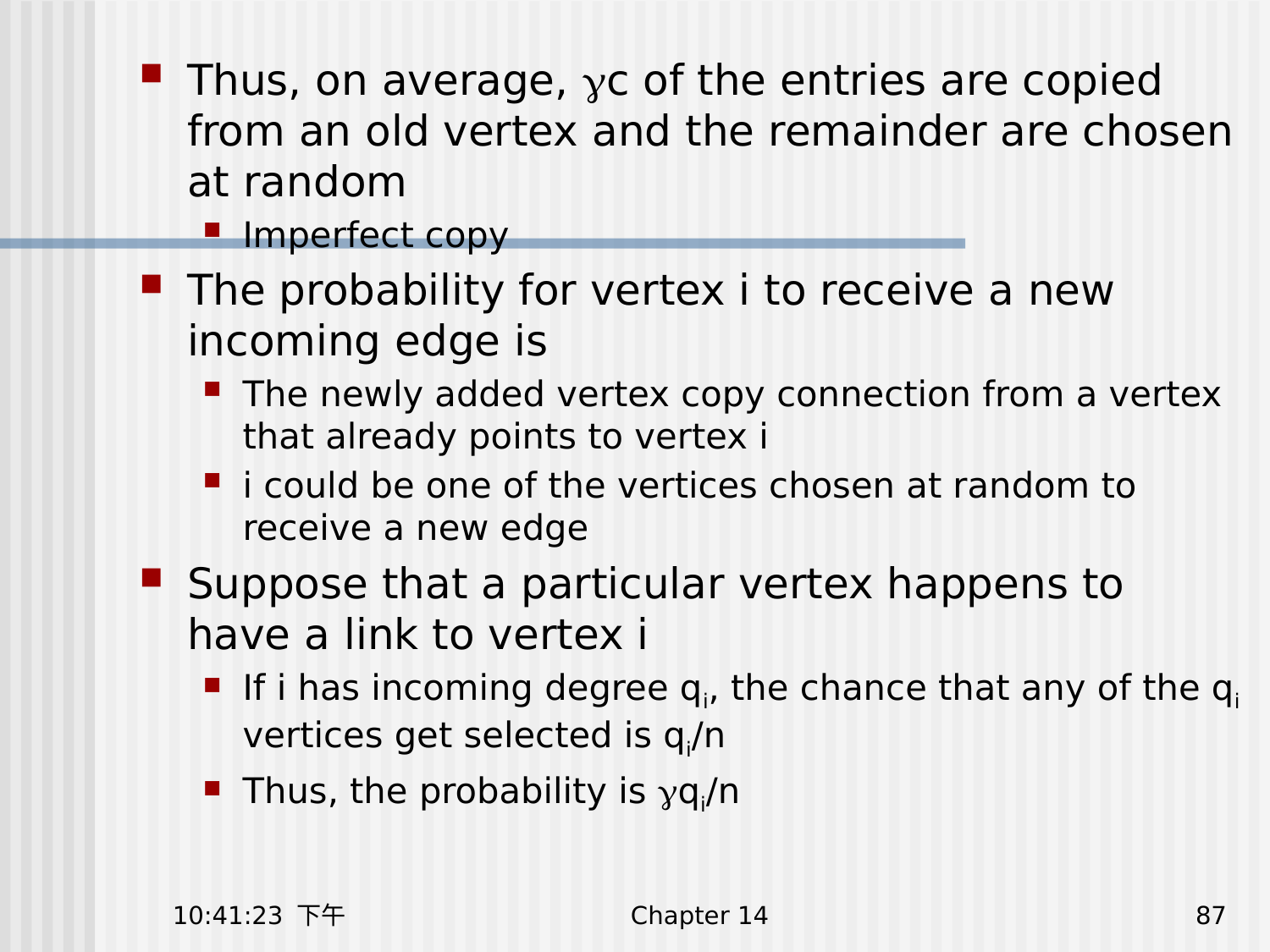

Thus, on average, γc of the entries are copied from an old vertex and the remainder are chosen at random
Imperfect copy
The probability for vertex i to receive a new incoming edge is
The newly added vertex copy connection from a vertex that already points to vertex i
i could be one of the vertices chosen at random to receive a new edge
Suppose that a particular vertex happens to have a link to vertex i
If i has incoming degree qi, the chance that any of the qi vertices get selected is qi/n
Thus, the probability is γqi/n

10:41:23 下午
Chapter 14
87